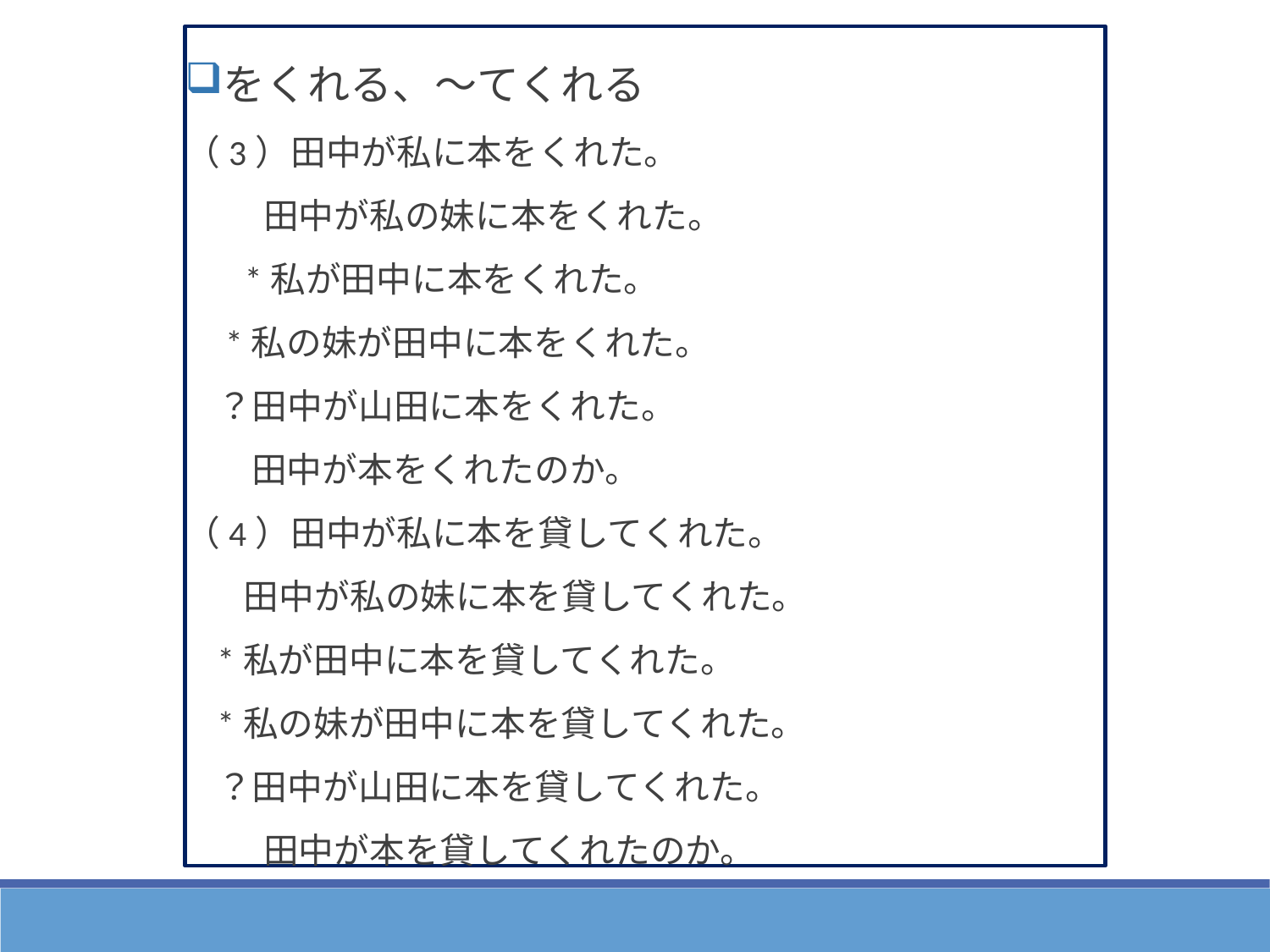

をくれる、～てくれる
（3）田中が私に本をくれた。
　　 田中が私の妹に本をくれた。
　  *私が田中に本をくれた。
     *私の妹が田中に本をくれた。
   ？田中が山田に本をくれた。
　    田中が本をくれたのか。
（4）田中が私に本を貸してくれた。
　   田中が私の妹に本を貸してくれた。
    *私が田中に本を貸してくれた。
    *私の妹が田中に本を貸してくれた。
   ？田中が山田に本を貸してくれた。
　　 田中が本を貸してくれたのか。
25